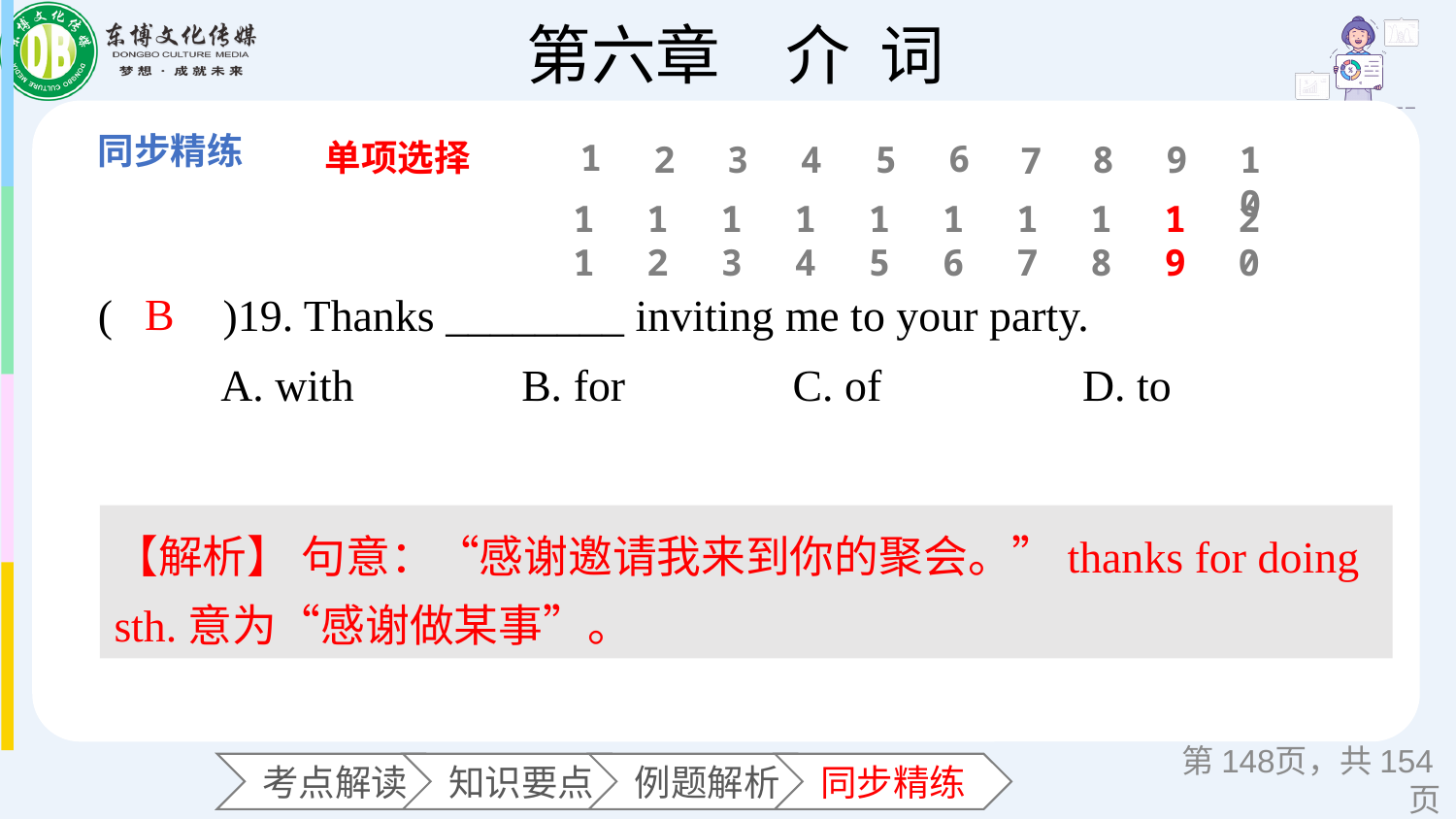

单项选择
1
6
2
3
4
5
8
9
10
7
11
12
13
14
15
16
17
18
19
20
(　　)19. Thanks ________ inviting me to your party.
           A. with               B. for               C. of                  D. to
B
【解析】 句意：“感谢邀请我来到你的聚会。”thanks for doing sth.意为“感谢做某事”。
第148页，共154页